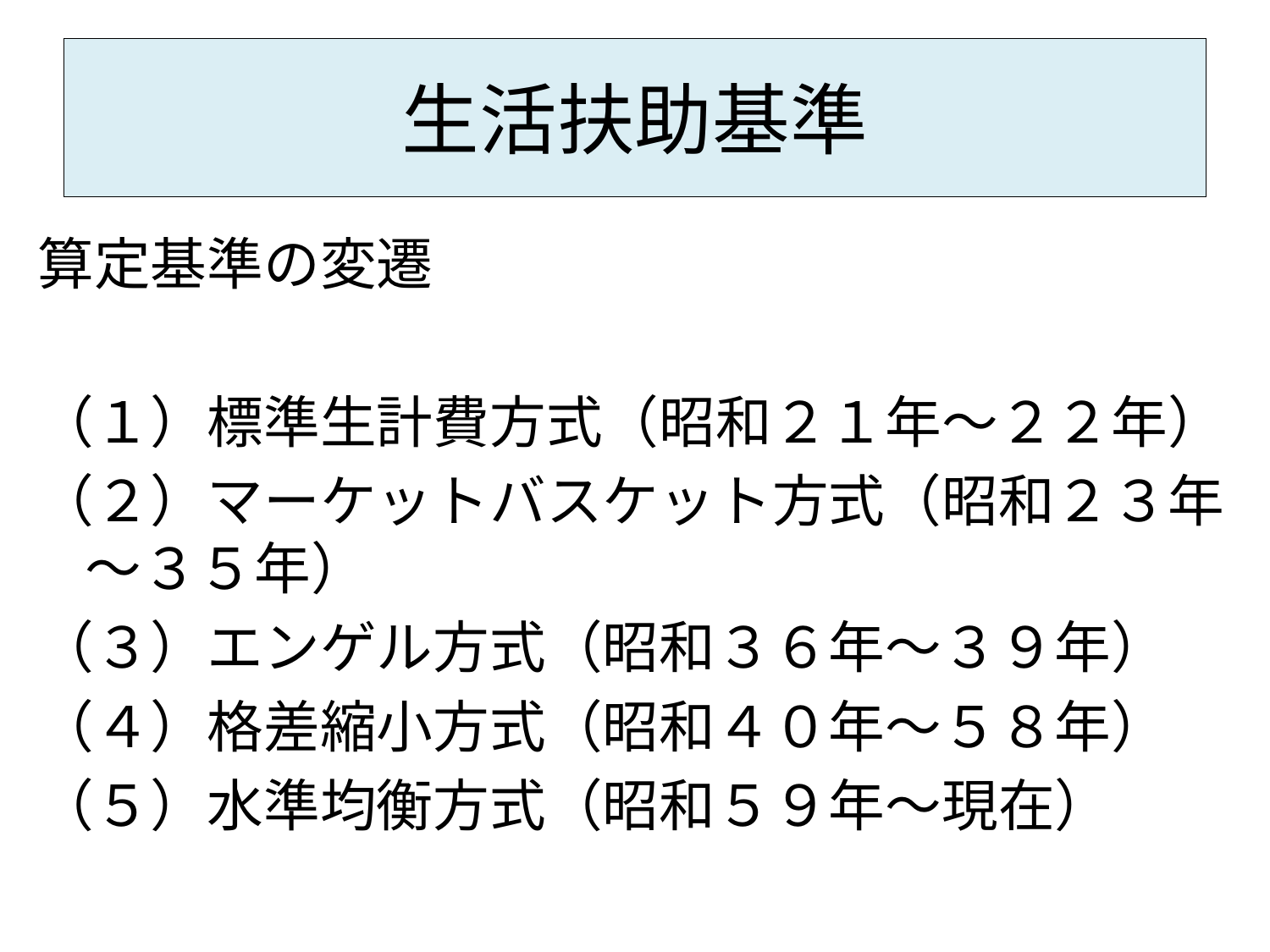

# 生活扶助基準
算定基準の変遷

（１）標準生計費方式（昭和２１年～２２年）
（２）マーケットバスケット方式（昭和２３年～３５年）
（３）エンゲル方式（昭和３６年～３９年）
（４）格差縮小方式（昭和４０年～５８年）
（５）水準均衡方式（昭和５９年～現在）